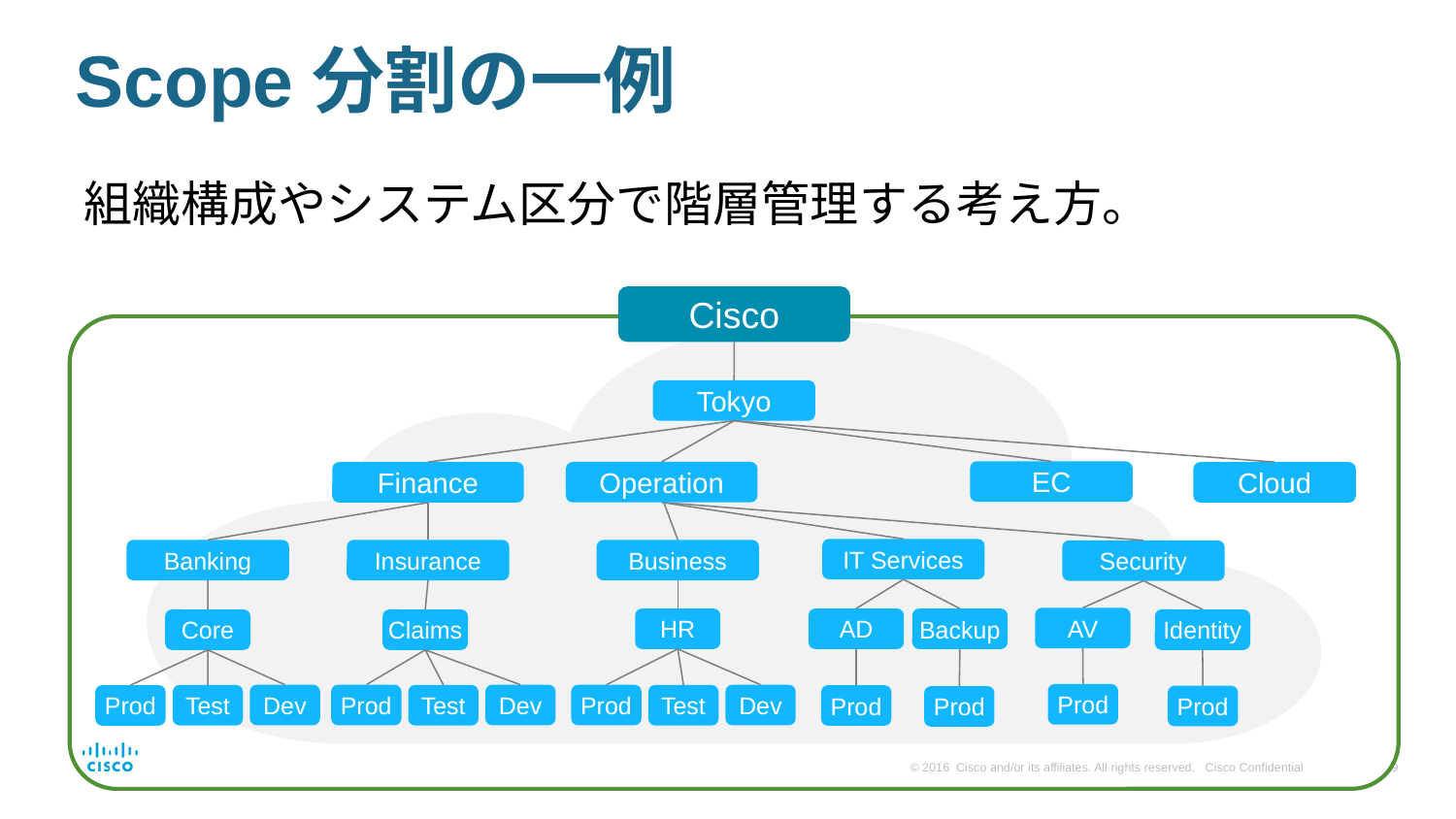

# Scope分割の一例
組織構成やシステム区分で階層管理する考え方。
Cisco

Tokyo
EC
Operation
Finance
Cloud
IT Services
Banking
Insurance
Business
Security
AV
HR
AD
Backup
Core
Claims
Identity
Prod
Dev
Prod
Dev
Prod
Dev
Test
Test
Test
Prod
Prod
Prod
Prod